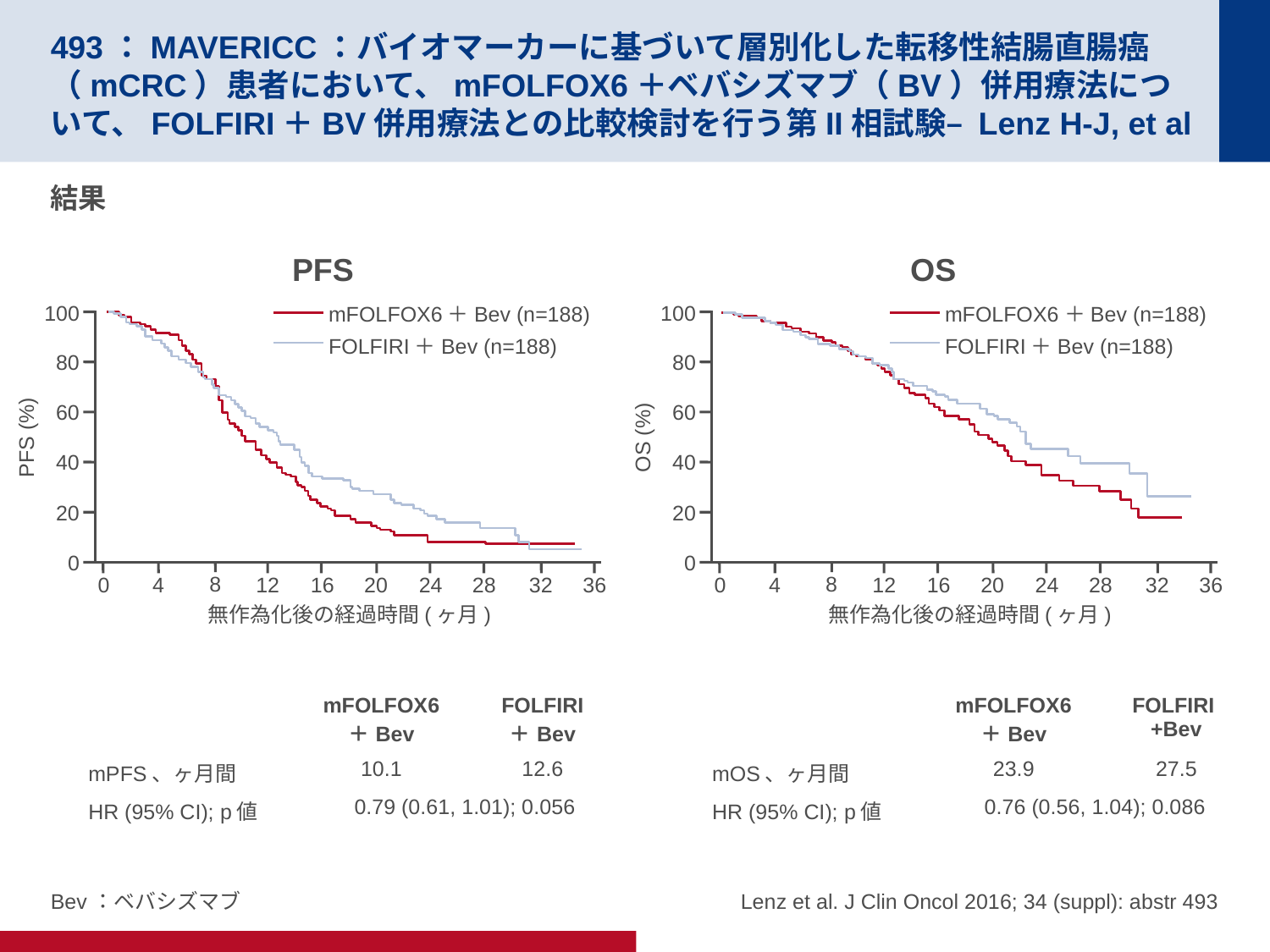

# 493：MAVERICC：バイオマーカーに基づいて層別化した転移性結腸直腸癌（mCRC）患者において、mFOLFOX6＋ベバシズマブ（BV）併用療法について、FOLFIRI＋BV併用療法との比較検討を行う第II相試験– Lenz H-J, et al
結果

PFS
OS
mFOLFOX6＋Bev (n=188)
FOLFIRI＋Bev (n=188)
100

80

60

PFS (%)
40

20

0

8
0
4
12
16
20
24
28
32
36
無作為化後の経過時間(ヶ月)
mFOLFOX6＋Bev (n=188)
FOLFIRI＋Bev (n=188)
100

80

60

OS (%)
40

20

0

8
0
4
12
16
20
24
28
32
36
無作為化後の経過時間(ヶ月)

|  | mFOLFOX6 ＋Bev | FOLFIRI ＋Bev |
| --- | --- | --- |
| mPFS、ヶ月間 | 10.1 | 12.6 |
| HR (95% CI); p値 | 0.79 (0.61, 1.01); 0.056 |  |
|  | mFOLFOX6 ＋Bev | FOLFIRI +Bev |
| --- | --- | --- |
| mOS、ヶ月間 | 23.9 | 27.5 |
| HR (95% CI); p値 | 0.76 (0.56, 1.04); 0.086 |  |
Bev：ベバシズマブ
Lenz et al. J Clin Oncol 2016; 34 (suppl): abstr 493